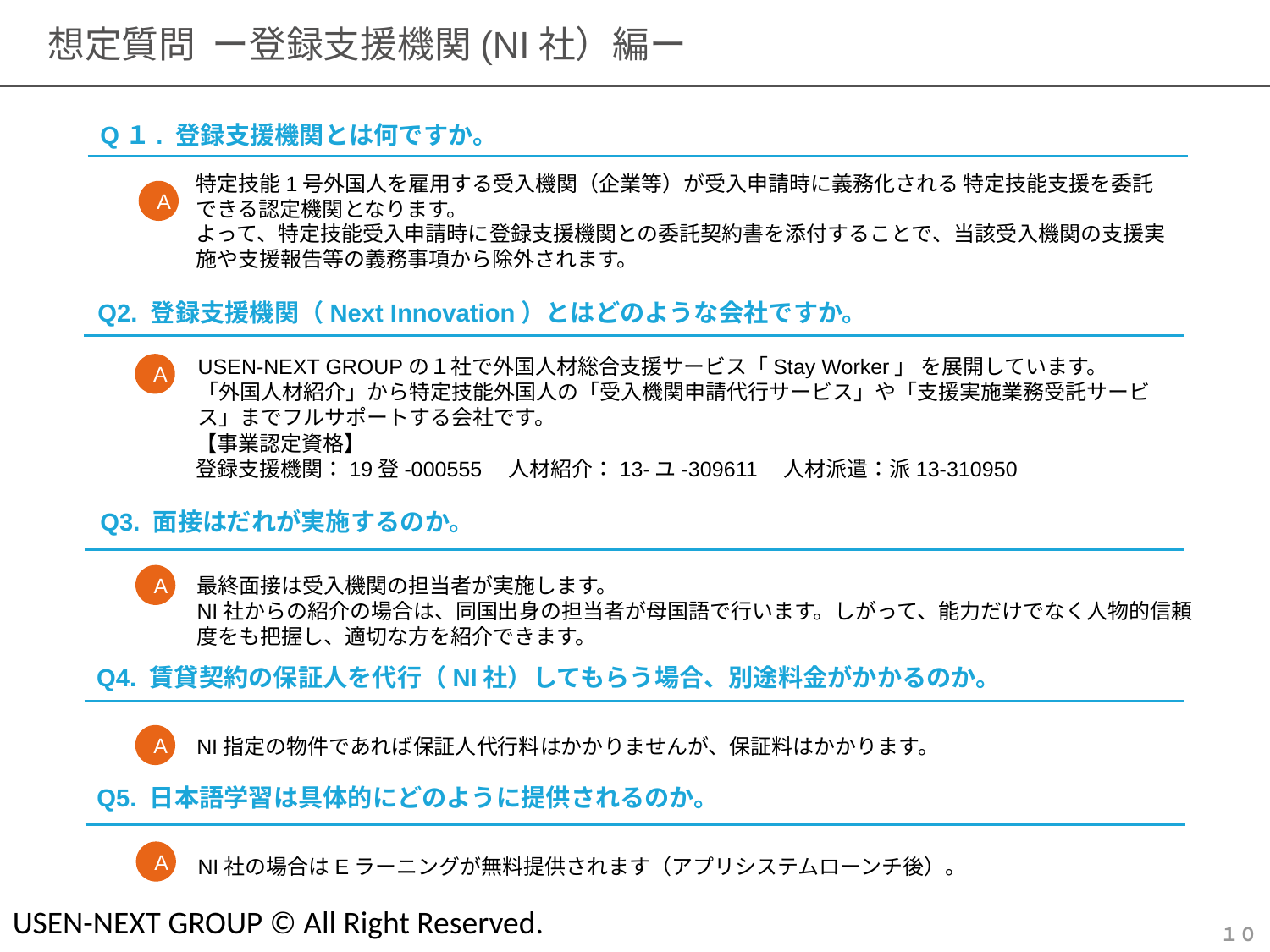

１０
# 想定質問  ー登録支援機関(NI社）編ー
Q１. 登録支援機関とは何ですか。
特定技能1号外国人を雇用する受入機関（企業等）が受入申請時に義務化される 特定技能支援を委託できる認定機関となります。
よって、特定技能受入申請時に登録支援機関との委託契約書を添付することで、当該受入機関の支援実施や支援報告等の義務事項から除外されます。
A
Q2. 登録支援機関（Next Innovation）とはどのような会社ですか。
USEN-NEXT GROUPの１社で外国人材総合支援サービス「Stay Worker」 を展開しています。
「外国人材紹介」から特定技能外国人の「受入機関申請代行サービス」や「支援実施業務受託サービス」までフルサポートする会社です。
A
【事業認定資格】
登録支援機関：19登-000555　人材紹介：13-ユ-309611　人材派遣：派13-310950
Q3. 面接はだれが実施するのか。
A
最終面接は受入機関の担当者が実施します。
NI社からの紹介の場合は、同国出身の担当者が母国語で行います。しがって、能力だけでなく人物的信頼度をも把握し、適切な方を紹介できます。
Q4. 賃貸契約の保証人を代行（NI社）してもらう場合、別途料金がかかるのか。
A
NI指定の物件であれば保証人代行料はかかりませんが、保証料はかかります。
Q5. 日本語学習は具体的にどのように提供されるのか。
A
NI社の場合はEラーニングが無料提供されます（アプリシステムローンチ後）。
USEN-NEXT GROUP © All Right Reserved.